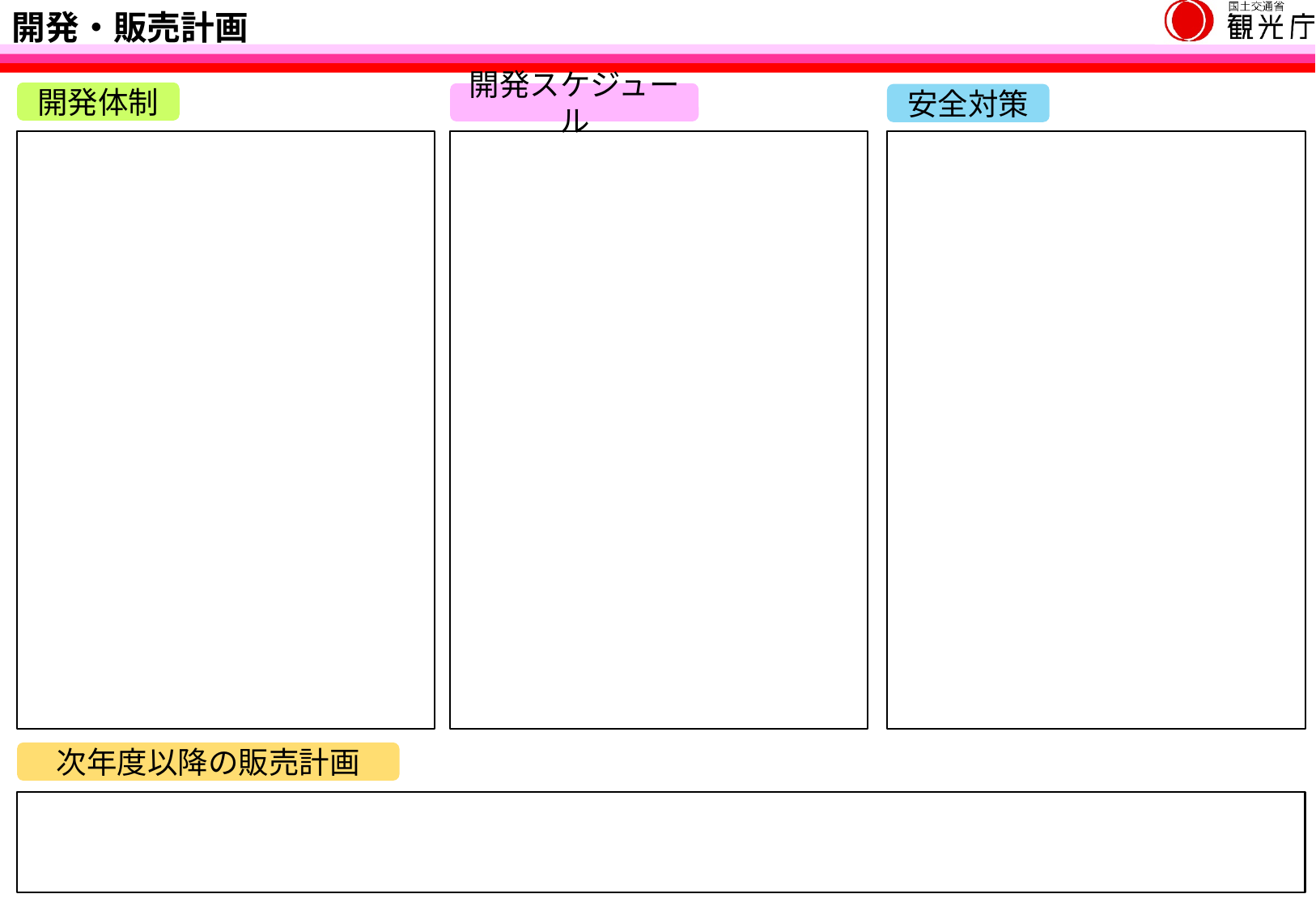

開発・販売計画
開発体制
開発スケジュール
安全対策

次年度以降の販売計画